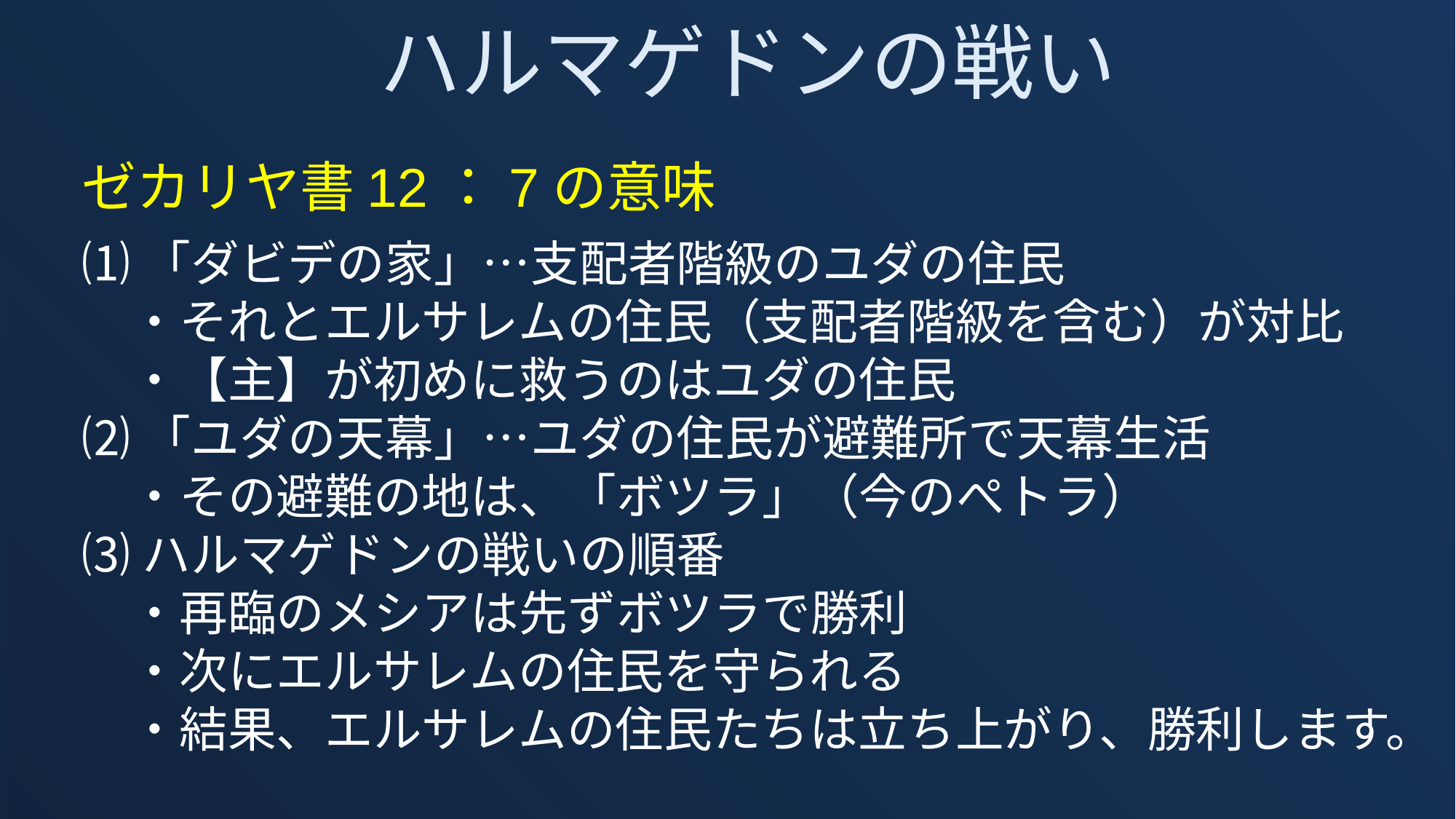

ハルマゲドンの戦い
ゼカリヤ書12：7の意味
⑴「ダビデの家」…支配者階級のユダの住民
　・それとエルサレムの住民（支配者階級を含む）が対比
　・【主】が初めに救うのはユダの住民
⑵「ユダの天幕」…ユダの住民が避難所で天幕生活
　・その避難の地は、「ボツラ」（今のぺトラ）
⑶ハルマゲドンの戦いの順番
　・再臨のメシアは先ずボツラで勝利
　・次にエルサレムの住民を守られる
　・結果、エルサレムの住民たちは立ち上がり、勝利します。